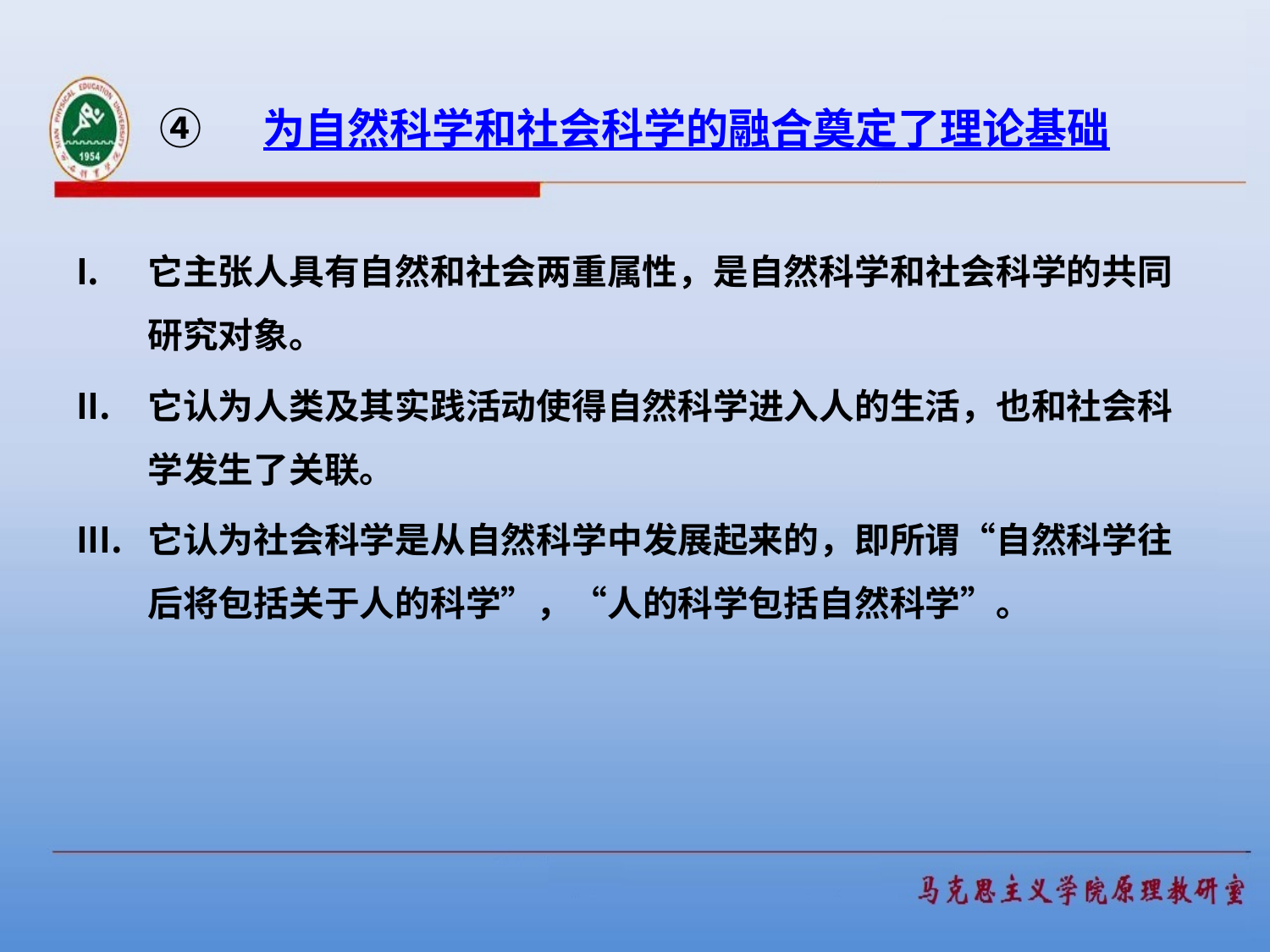

# 为自然科学和社会科学的融合奠定了理论基础
它主张人具有自然和社会两重属性，是自然科学和社会科学的共同研究对象。
它认为人类及其实践活动使得自然科学进入人的生活，也和社会科学发生了关联。
它认为社会科学是从自然科学中发展起来的，即所谓“自然科学往后将包括关于人的科学”，“人的科学包括自然科学”。